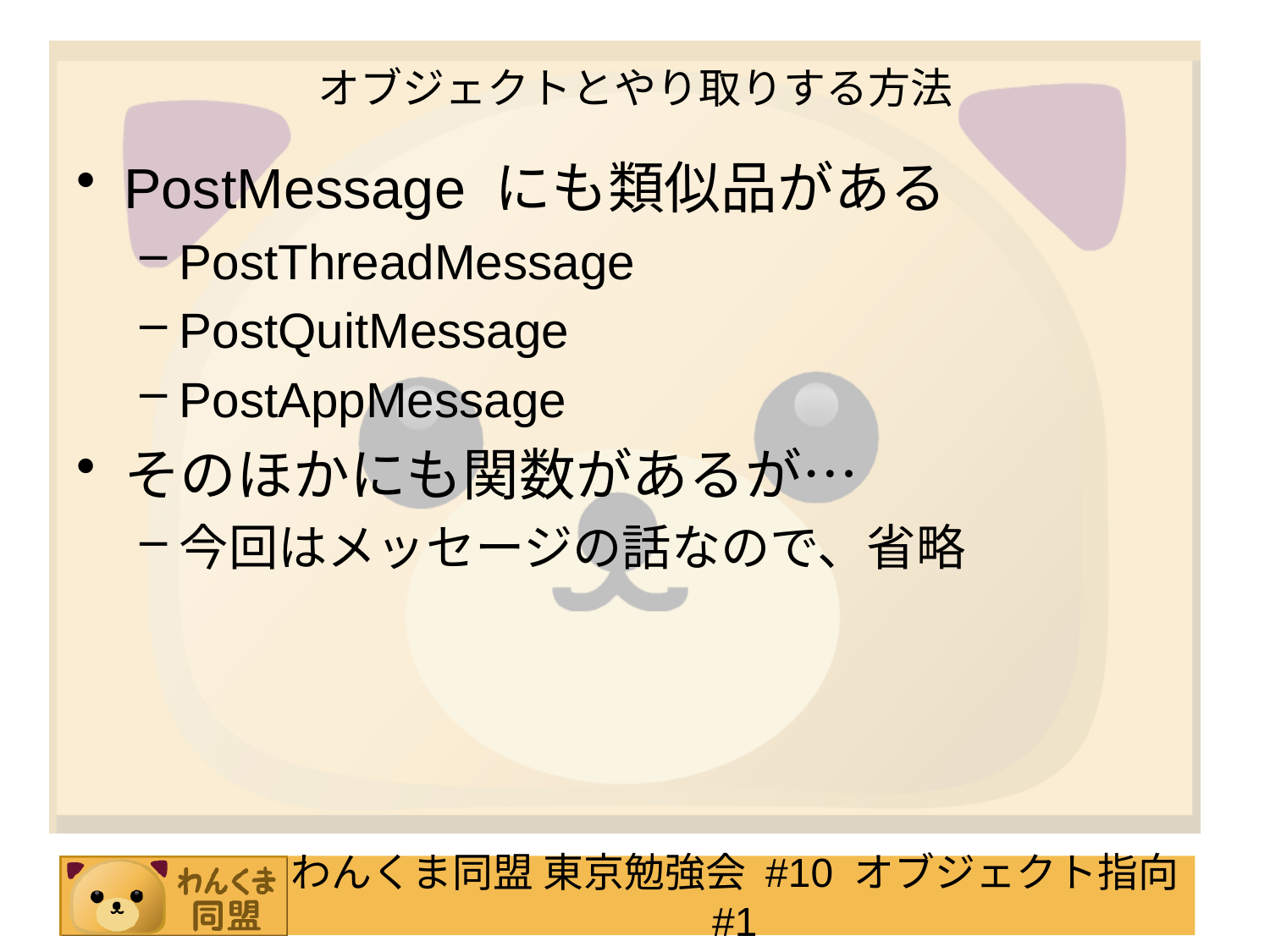

# オブジェクトとやり取りする方法
PostMessage にも類似品がある
PostThreadMessage
PostQuitMessage
PostAppMessage
そのほかにも関数があるが…
今回はメッセージの話なので、省略